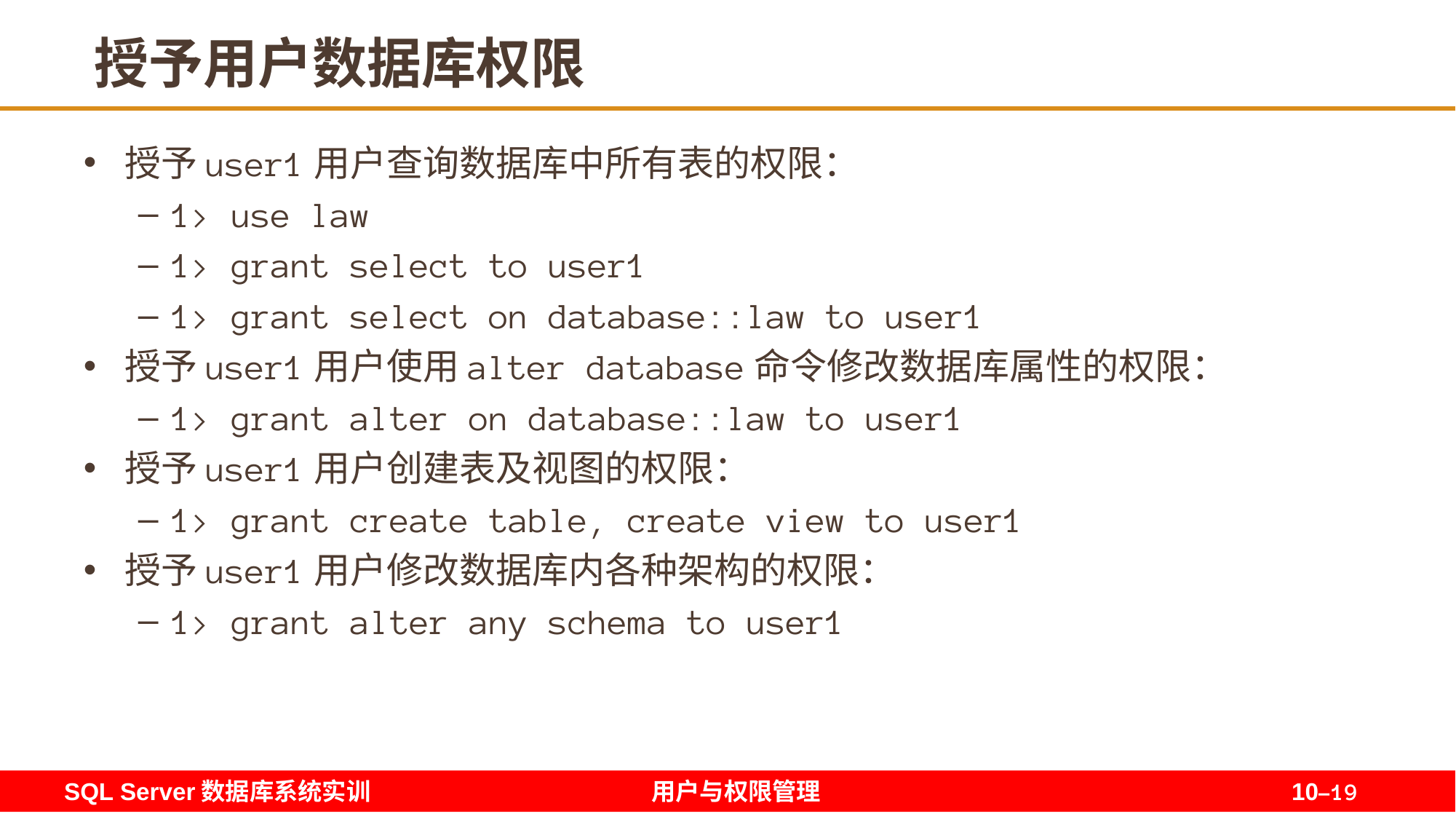

19
# 授予用户数据库权限
授予user1用户查询数据库中所有表的权限：
1> use law
1> grant select to user1
1> grant select on database::law to user1
授予user1用户使用alter database命令修改数据库属性的权限：
1> grant alter on database::law to user1
授予user1用户创建表及视图的权限：
1> grant create table, create view to user1
授予user1用户修改数据库内各种架构的权限：
1> grant alter any schema to user1